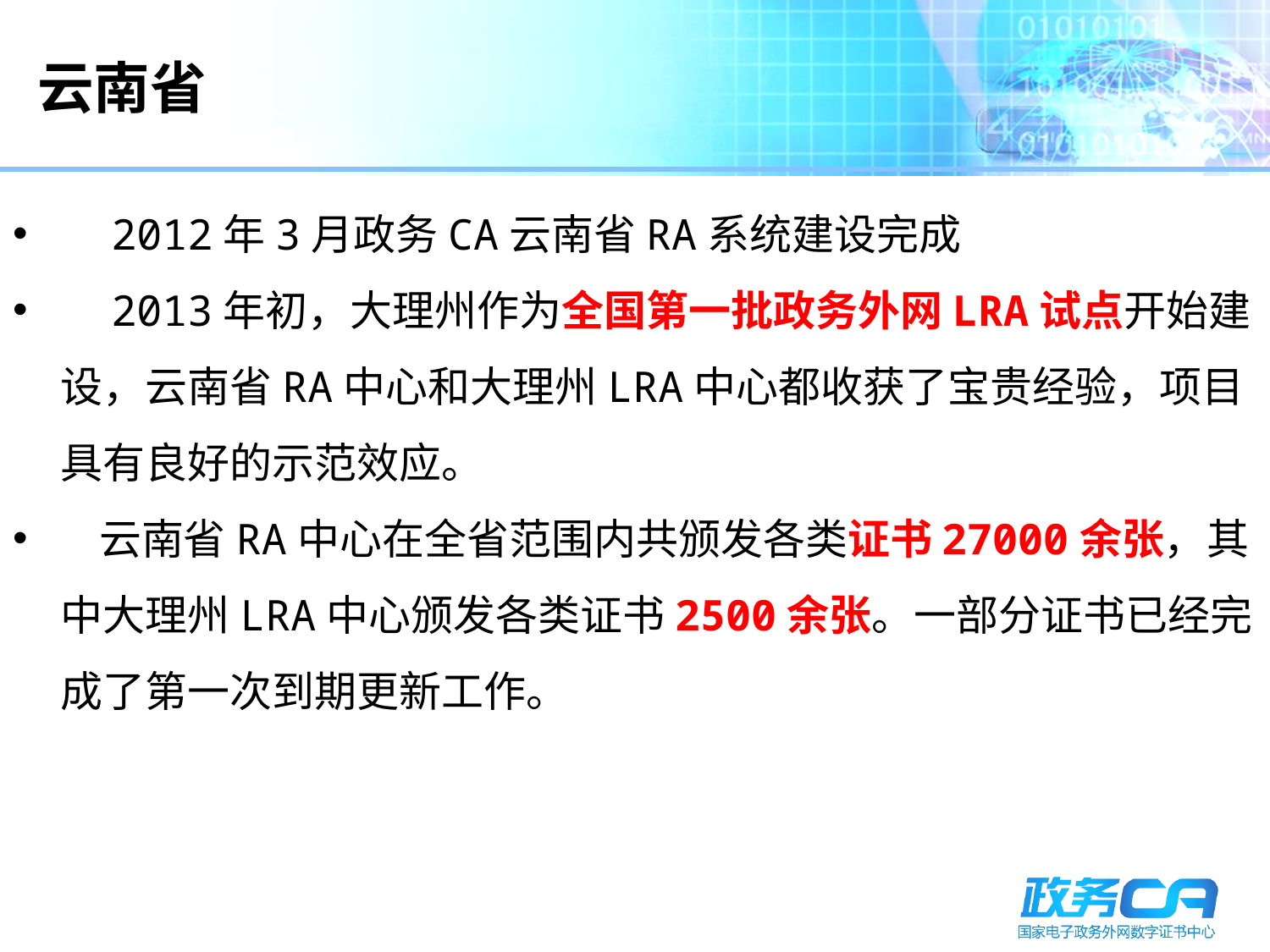

云南省

  2012年3月政务CA云南省RA系统建设完成
  2013年初，大理州作为全国第一批政务外网LRA试点开始建设，云南省RA中心和大理州LRA中心都收获了宝贵经验，项目具有良好的示范效应。
   云南省RA中心在全省范围内共颁发各类证书27000余张，其中大理州LRA中心颁发各类证书2500余张。一部分证书已经完成了第一次到期更新工作。